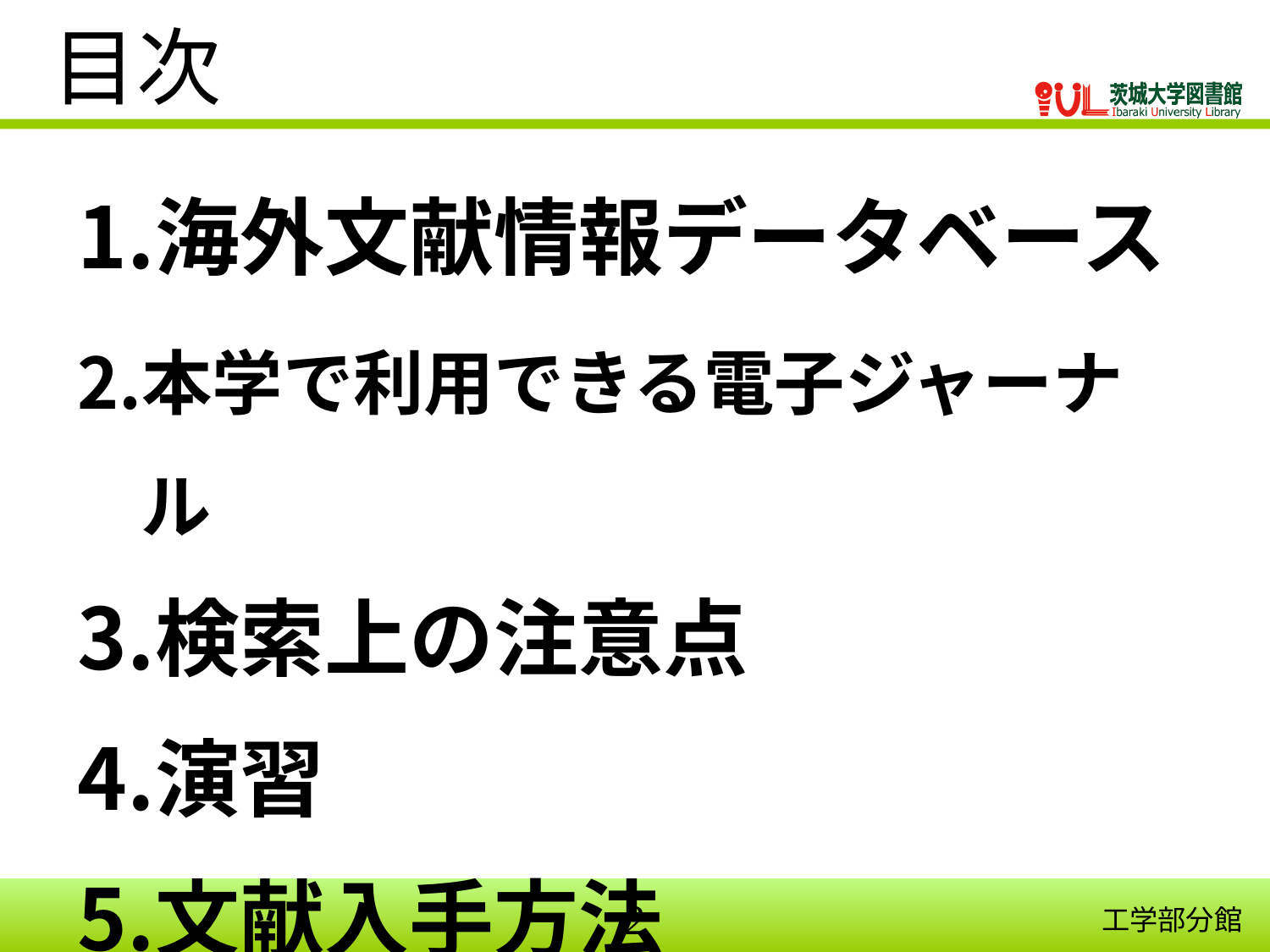

# 目次
海外文献情報データベース
本学で利用できる電子ジャーナル
検索上の注意点
演習
文献入手方法